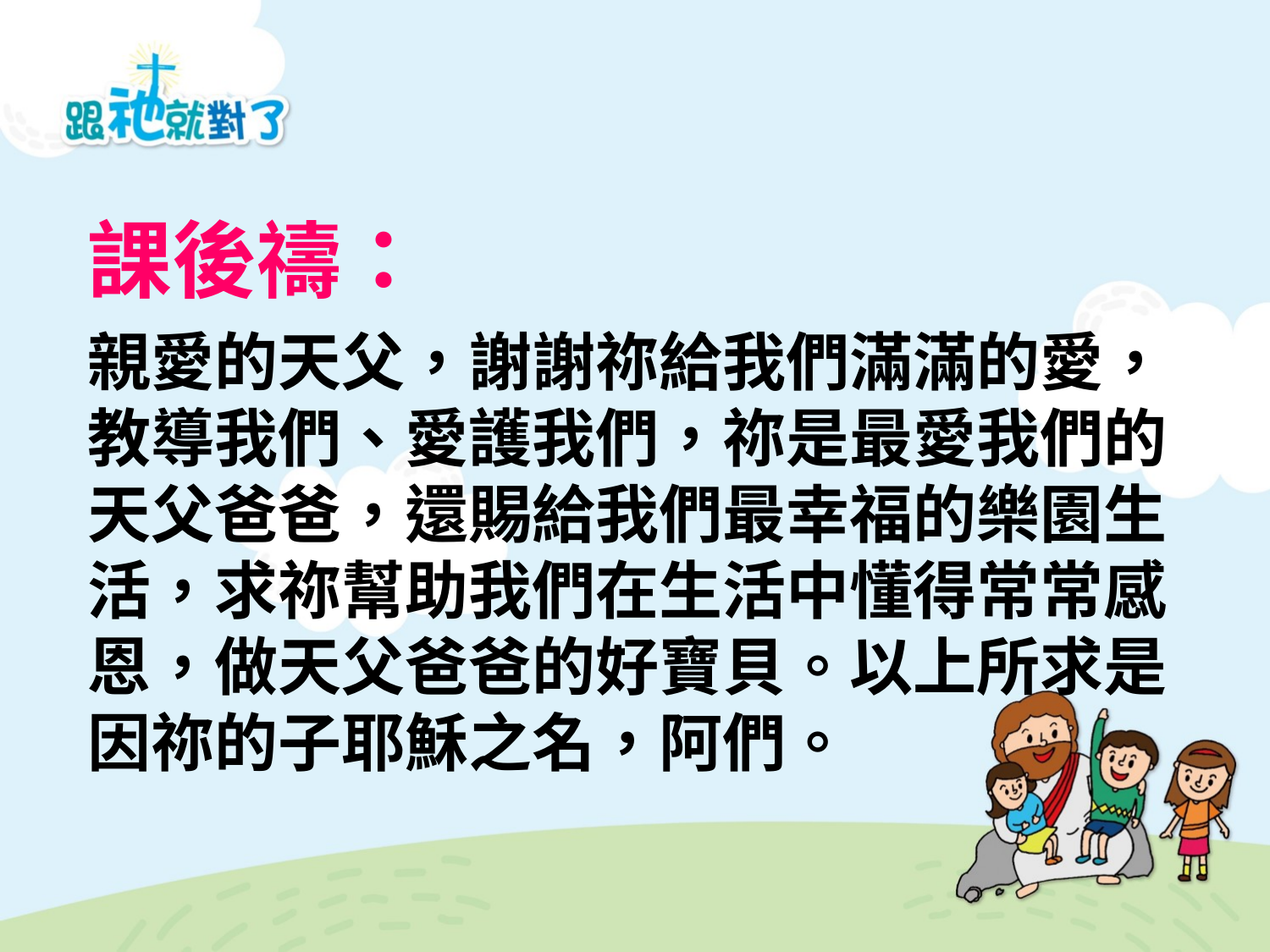

課後禱：
親愛的天父，謝謝祢給我們滿滿的愛，教導我們、愛護我們，祢是最愛我們的天父爸爸，還賜給我們最幸福的樂園生活，求祢幫助我們在生活中懂得常常感恩，做天父爸爸的好寶貝。以上所求是因祢的子耶穌之名，阿們。